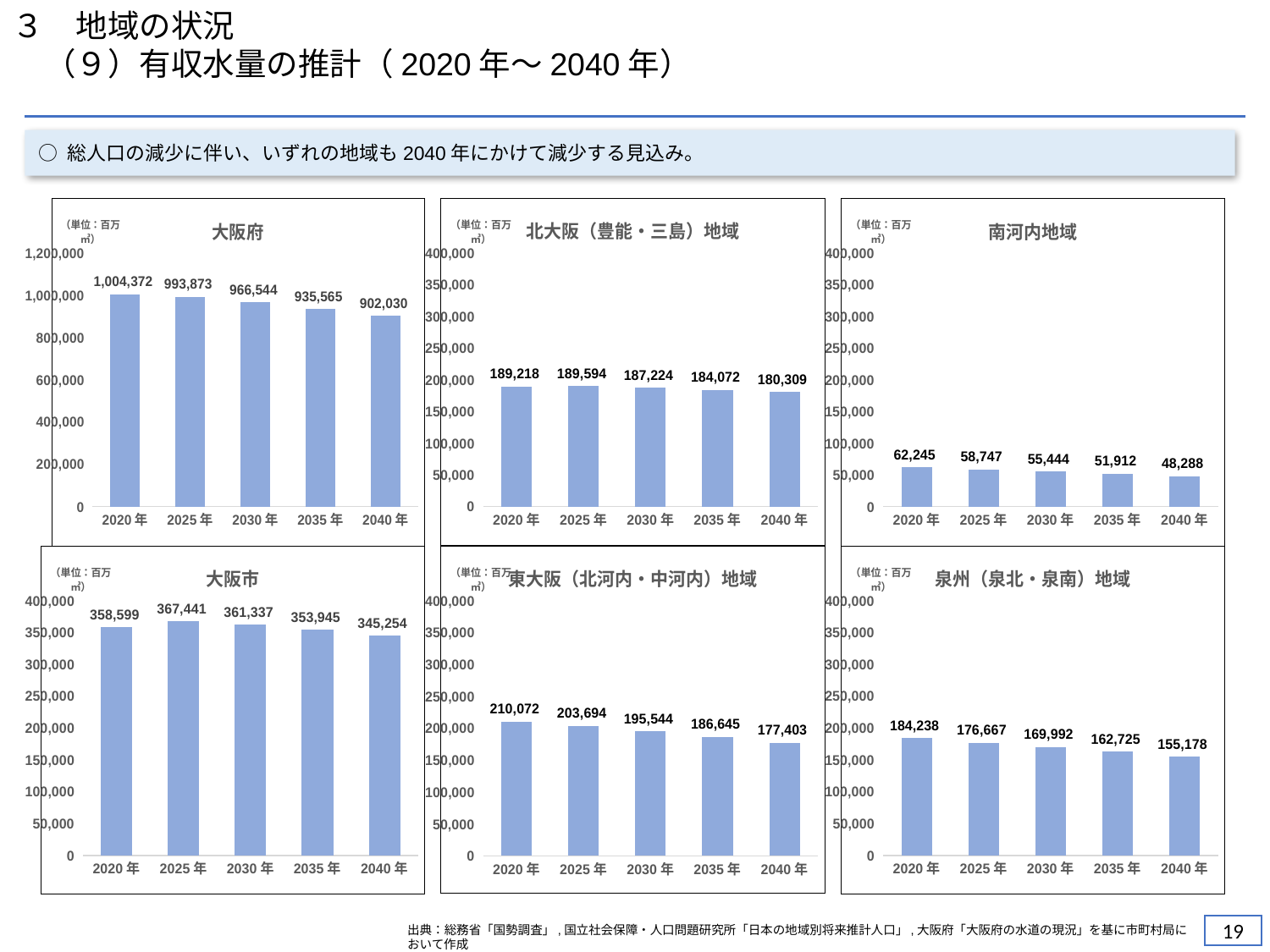

３　地域の状況
　（９）有収水量の推計（2020年～2040年）
○ 総人口の減少に伴い、いずれの地域も2040年にかけて減少する見込み。

### Chart: 北大阪（豊能・三島）地域

| Category | 有収水量 |
|---|---|
| 2020年 | 189218.0 |
| 2025年 | 189594.03202137345 |
| 2030年 | 187223.69020095252 |
| 2035年 | 184072.4696588076 |
| 2040年 | 180309.28906087726 |

### Chart: 南河内地域

| Category | 有収水量 |
|---|---|
| 2020年 | 62245.0 |
| 2025年 | 58747.12019084624 |
| 2030年 | 55444.486232182244 |
| 2035年 | 51912.29882742913 |
| 2040年 | 48288.04448915715 |

### Chart: 大阪府

| Category | 有収水量 |
|---|---|
| 2020年 | 1004372.0 |
| 2025年 | 993873.3663422908 |
| 2030年 | 966543.974273982 |
| 2035年 | 935565.3098821881 |
| 2040年 | 902030.1960305198 |

### Chart: 東大阪（北河内・中河内）地域

| Category | 有収水量 |
|---|---|
| 2020年 | 210072.0 |
| 2025年 | 203694.21002618156 |
| 2030年 | 195543.50664704532 |
| 2035年 | 186645.1367132256 |
| 2040年 | 177402.88297604898 |

### Chart: 大阪市

| Category | 有収水量 |
|---|---|
| 2020年 | 358599.0 |
| 2025年 | 367441.23458766297 |
| 2030年 | 361337.29206664156 |
| 2035年 | 353945.3359459166 |
| 2040年 | 345253.7480623803 |

### Chart: 泉州（泉北・泉南）地域

| Category | 有収水量 |
|---|---|
| 2020年 | 184238.0 |
| 2025年 | 176666.68641077675 |
| 2030年 | 169991.52134257817 |
| 2035年 | 162725.02766774903 |
| 2040年 | 155177.6627853731 |
出典：総務省「国勢調査」,国立社会保障・人口問題研究所「日本の地域別将来推計人口」,大阪府「大阪府の水道の現況」を基に市町村局において作成
19